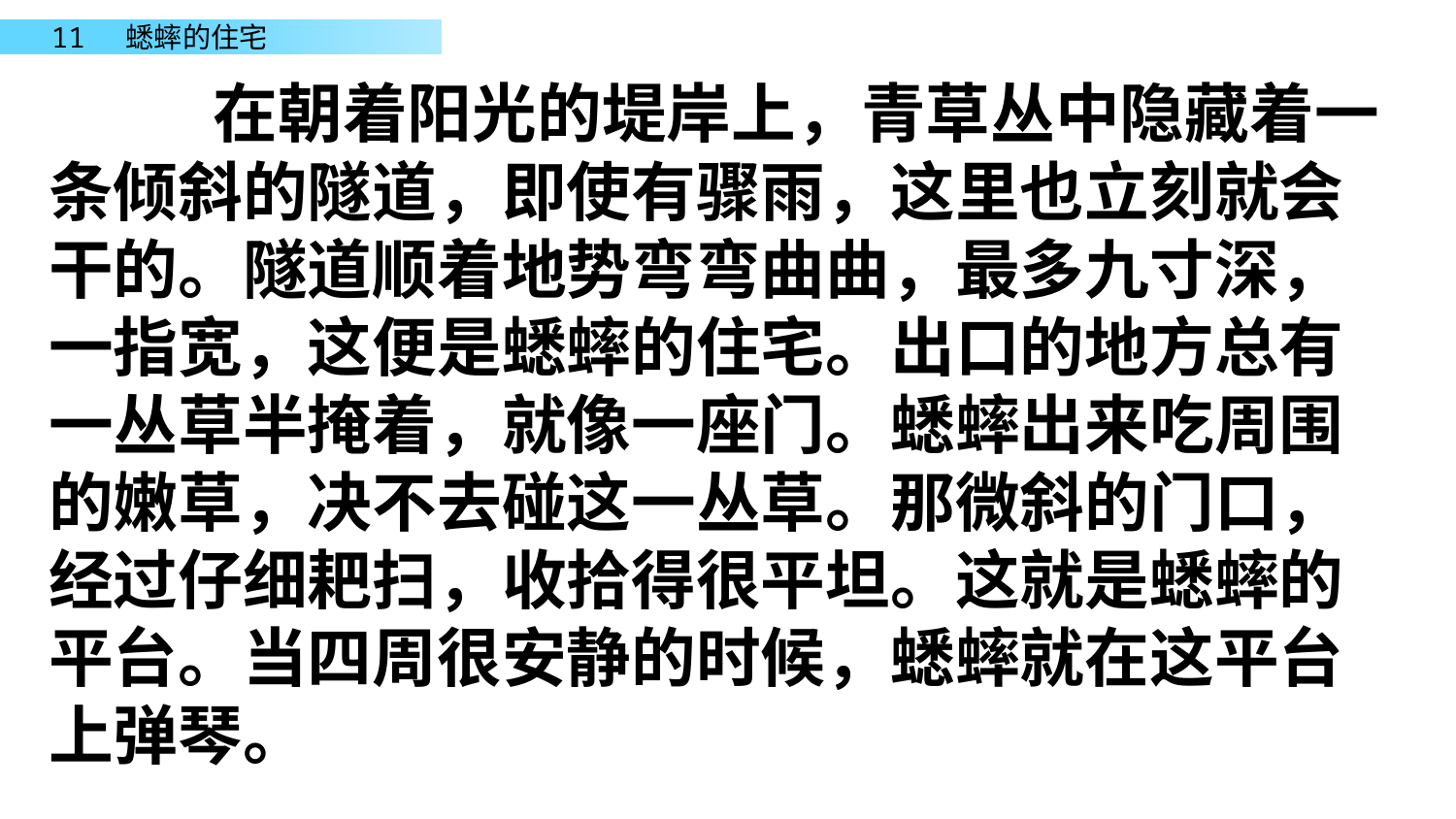

在朝着阳光的堤岸上，青草丛中隐藏着一条倾斜的隧道，即使有骤雨，这里也立刻就会干的。隧道顺着地势弯弯曲曲，最多九寸深，一指宽，这便是蟋蟀的住宅。出口的地方总有一丛草半掩着，就像一座门。蟋蟀出来吃周围的嫩草，决不去碰这一丛草。那微斜的门口，经过仔细耙扫，收拾得很平坦。这就是蟋蟀的平台。当四周很安静的时候，蟋蟀就在这平台上弹琴。